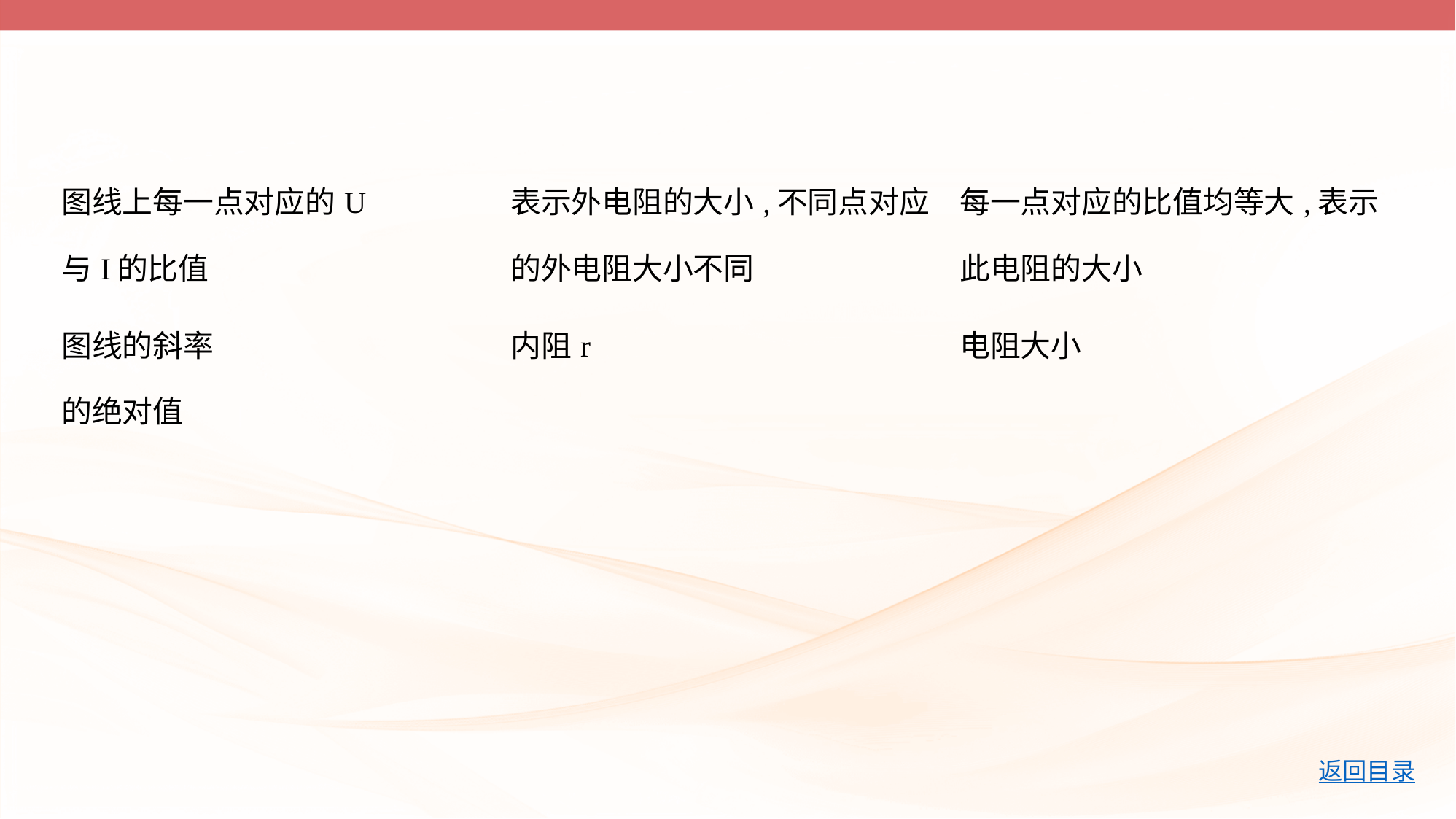

| 图线上每一点对应的U 与I的比值 | 表示外电阻的大小,不同点对应 的外电阻大小不同 | 每一点对应的比值均等大,表示 此电阻的大小 |
| --- | --- | --- |
| 图线的斜率 的绝对值 | 内阻r | 电阻大小 |